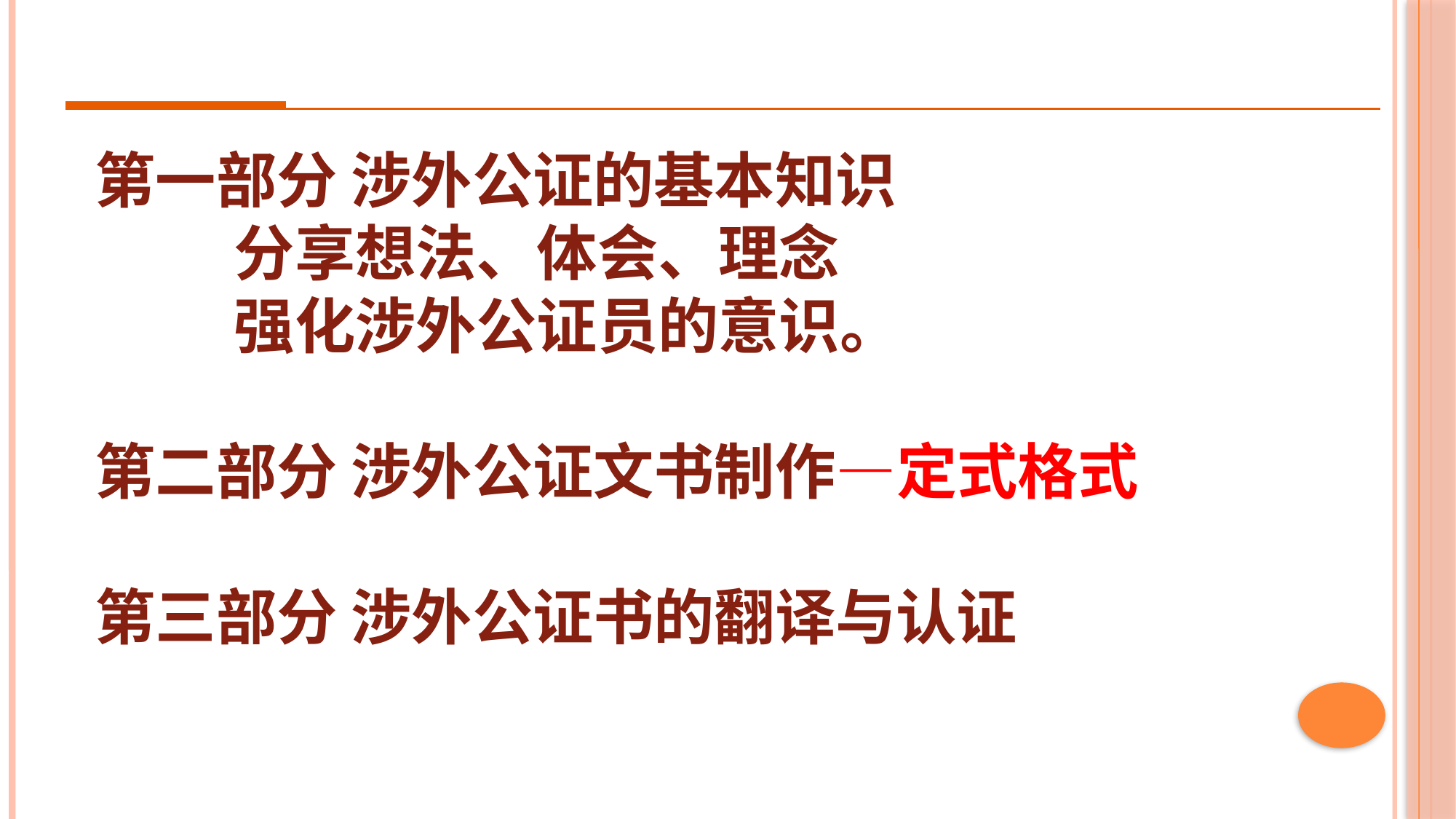

第一部分 涉外公证的基本知识
         分享想法、体会、理念
         强化涉外公证员的意识。

第二部分 涉外公证文书制作—定式格式

第三部分 涉外公证书的翻译与认证